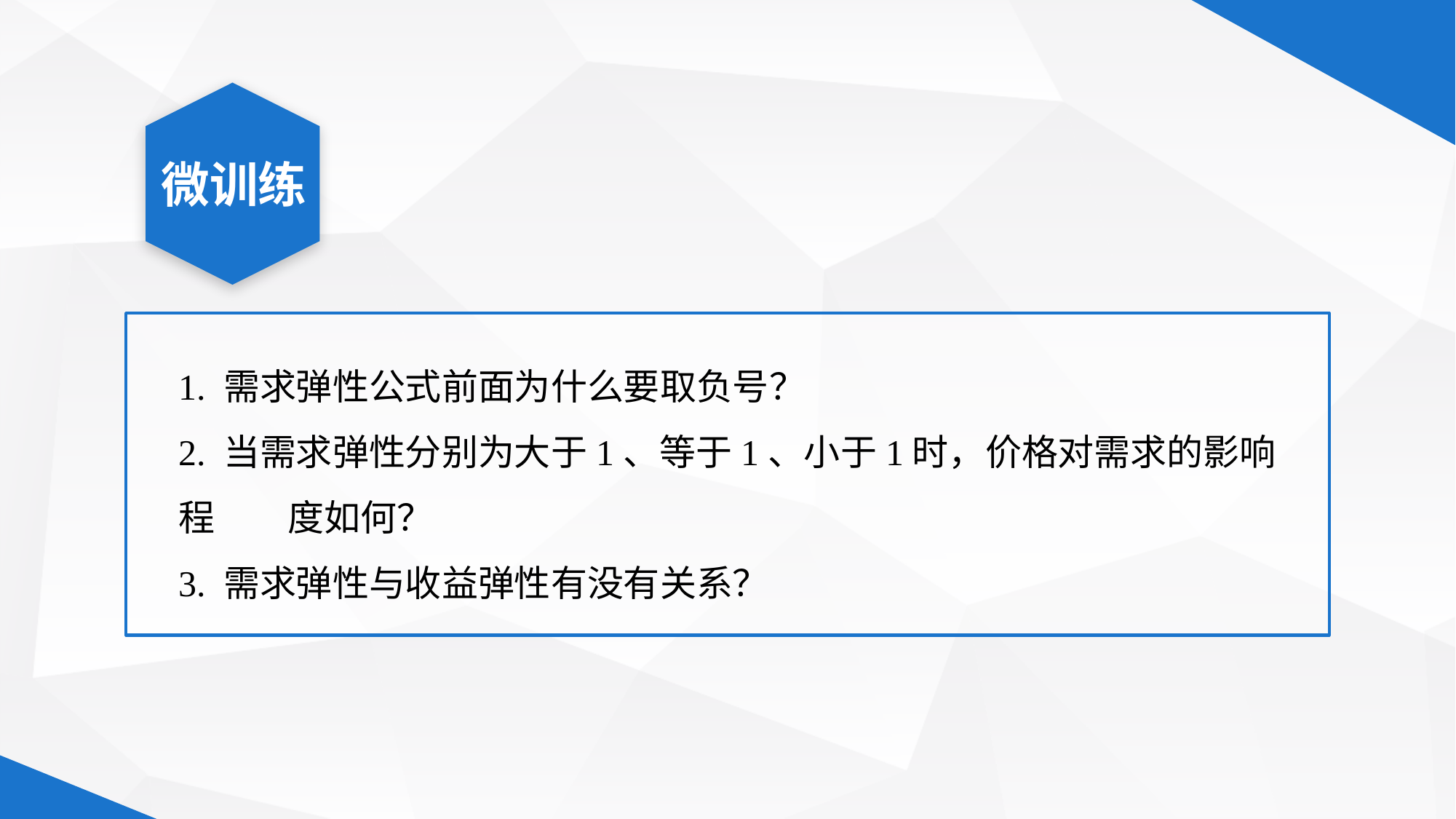

微训练

1. 需求弹性公式前面为什么要取负号？
2. 当需求弹性分别为大于1、等于1、小于1时，价格对需求的影响程	度如何？
3. 需求弹性与收益弹性有没有关系？